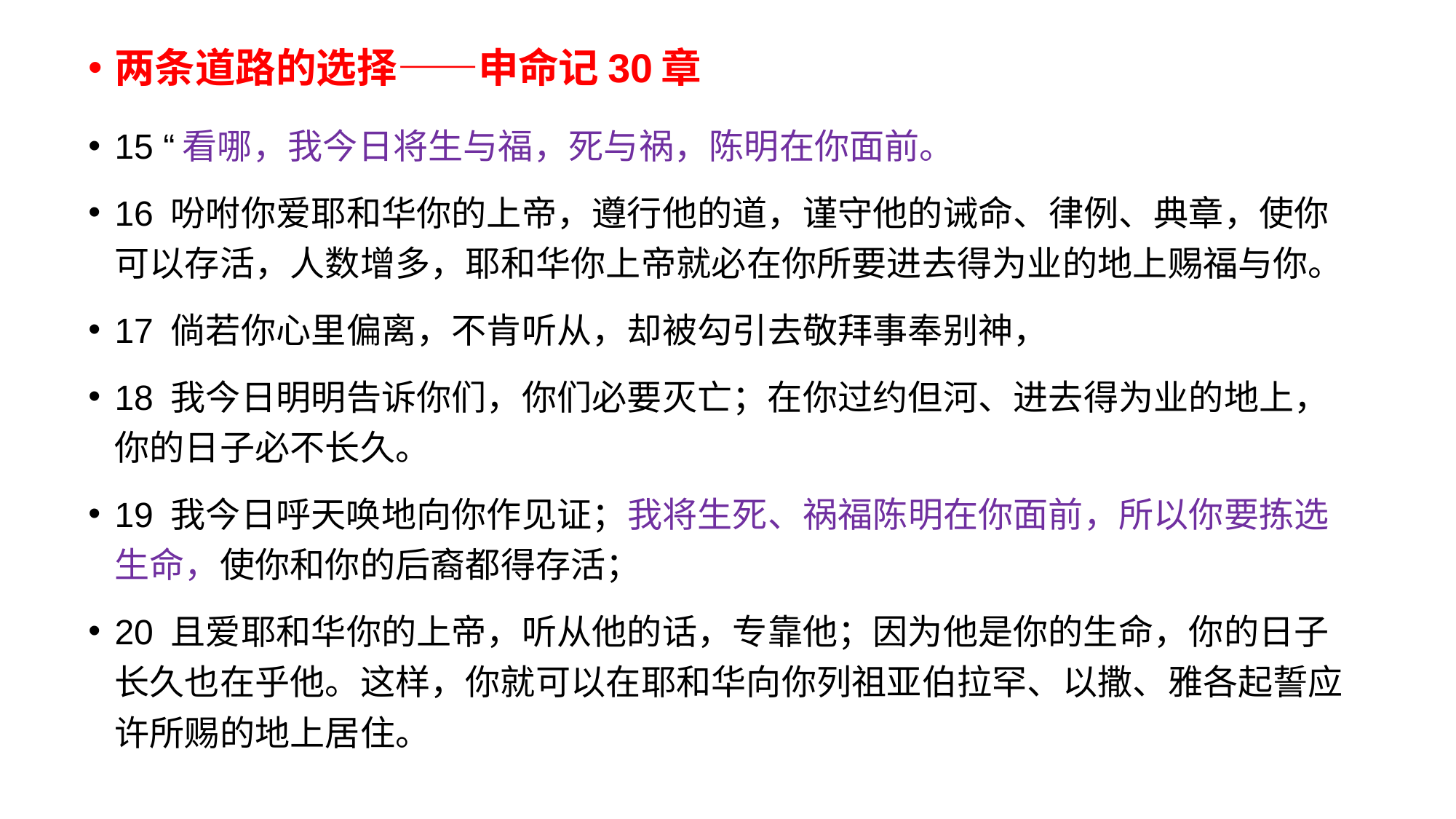

两条道路的选择——申命记30章
15 “看哪，我今日将生与福，死与祸，陈明在你面前。
16 吩咐你爱耶和华你的上帝，遵行他的道，谨守他的诫命、律例、典章，使你可以存活，人数增多，耶和华你上帝就必在你所要进去得为业的地上赐福与你。
17 倘若你心里偏离，不肯听从，却被勾引去敬拜事奉别神，
18 我今日明明告诉你们，你们必要灭亡；在你过约但河、进去得为业的地上，你的日子必不长久。
19 我今日呼天唤地向你作见证；我将生死、祸福陈明在你面前，所以你要拣选生命，使你和你的后裔都得存活；
20 且爱耶和华你的上帝，听从他的话，专靠他；因为他是你的生命，你的日子长久也在乎他。这样，你就可以在耶和华向你列祖亚伯拉罕、以撒、雅各起誓应许所赐的地上居住。